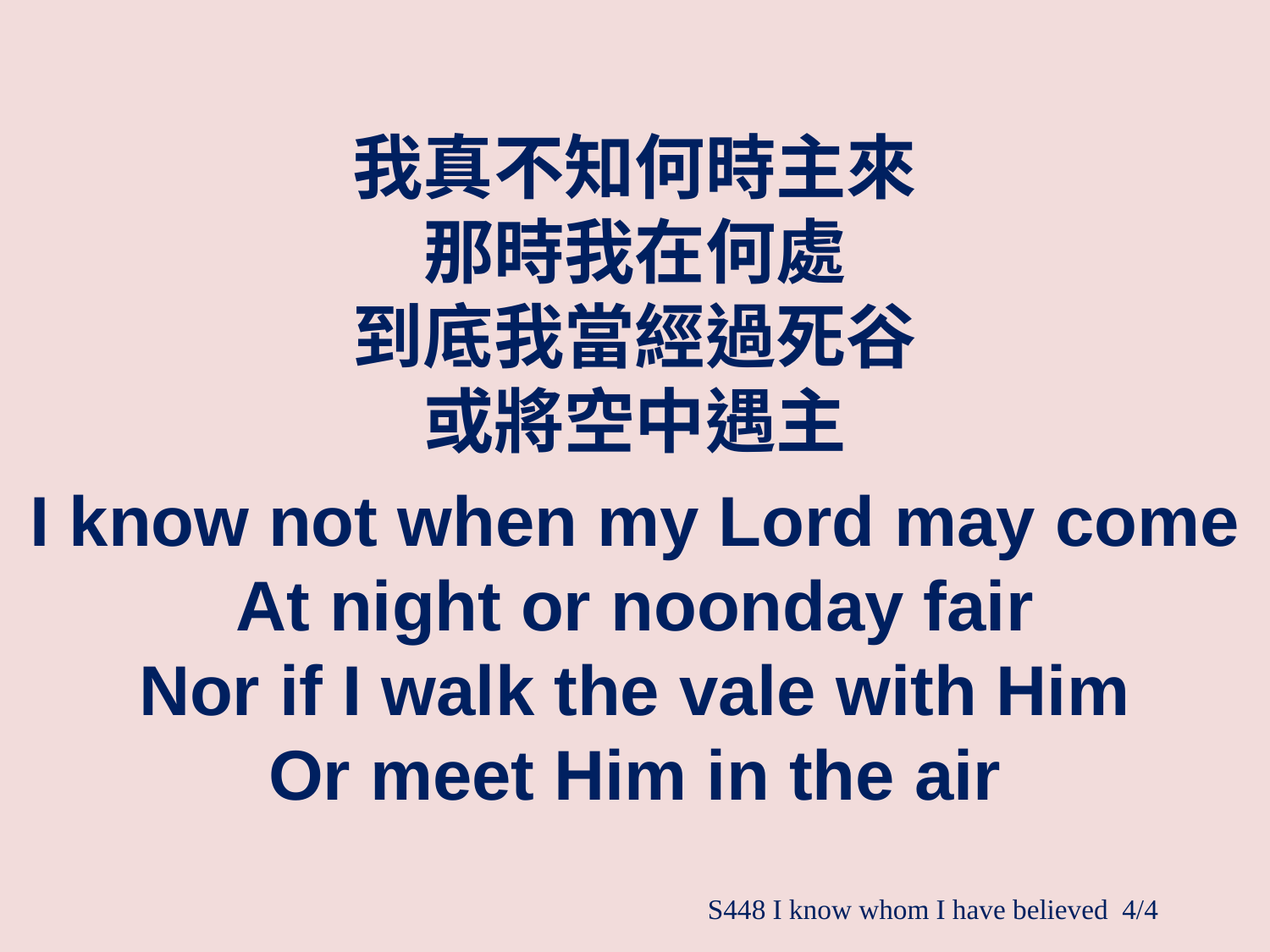

我真不知何時主來
那時我在何處
到底我當經過死谷
或將空中遇主
I know not when my Lord may come
At night or noonday fair
Nor if I walk the vale with Him
Or meet Him in the air
S448 I know whom I have believed  4/4